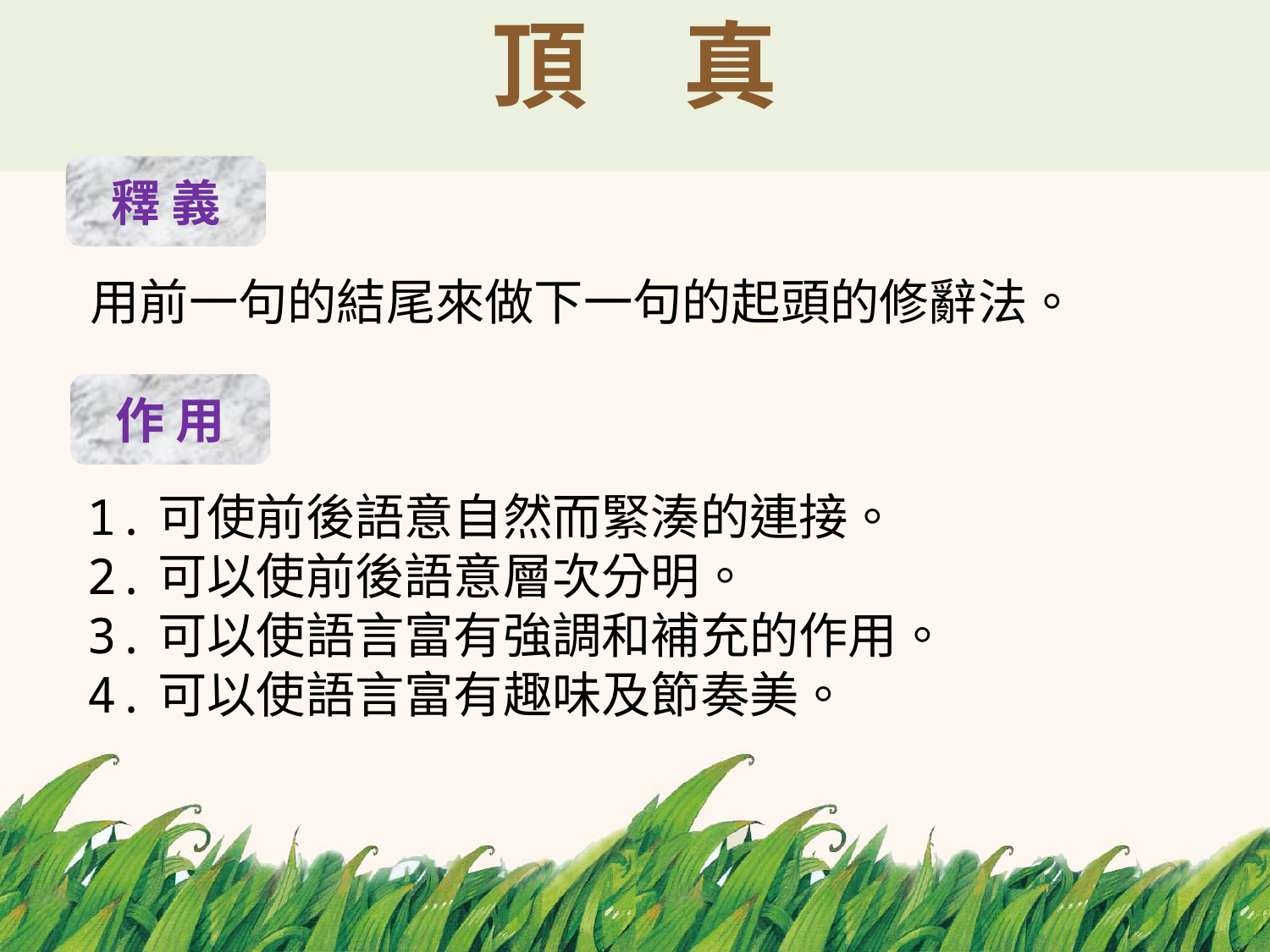

# 頂　真
釋 義
用前一句的結尾來做下一句的起頭的修辭法。
作 用
1.可使前後語意自然而緊湊的連接。
2.可以使前後語意層次分明。
3.可以使語言富有強調和補充的作用。
4.可以使語言富有趣味及節奏美。